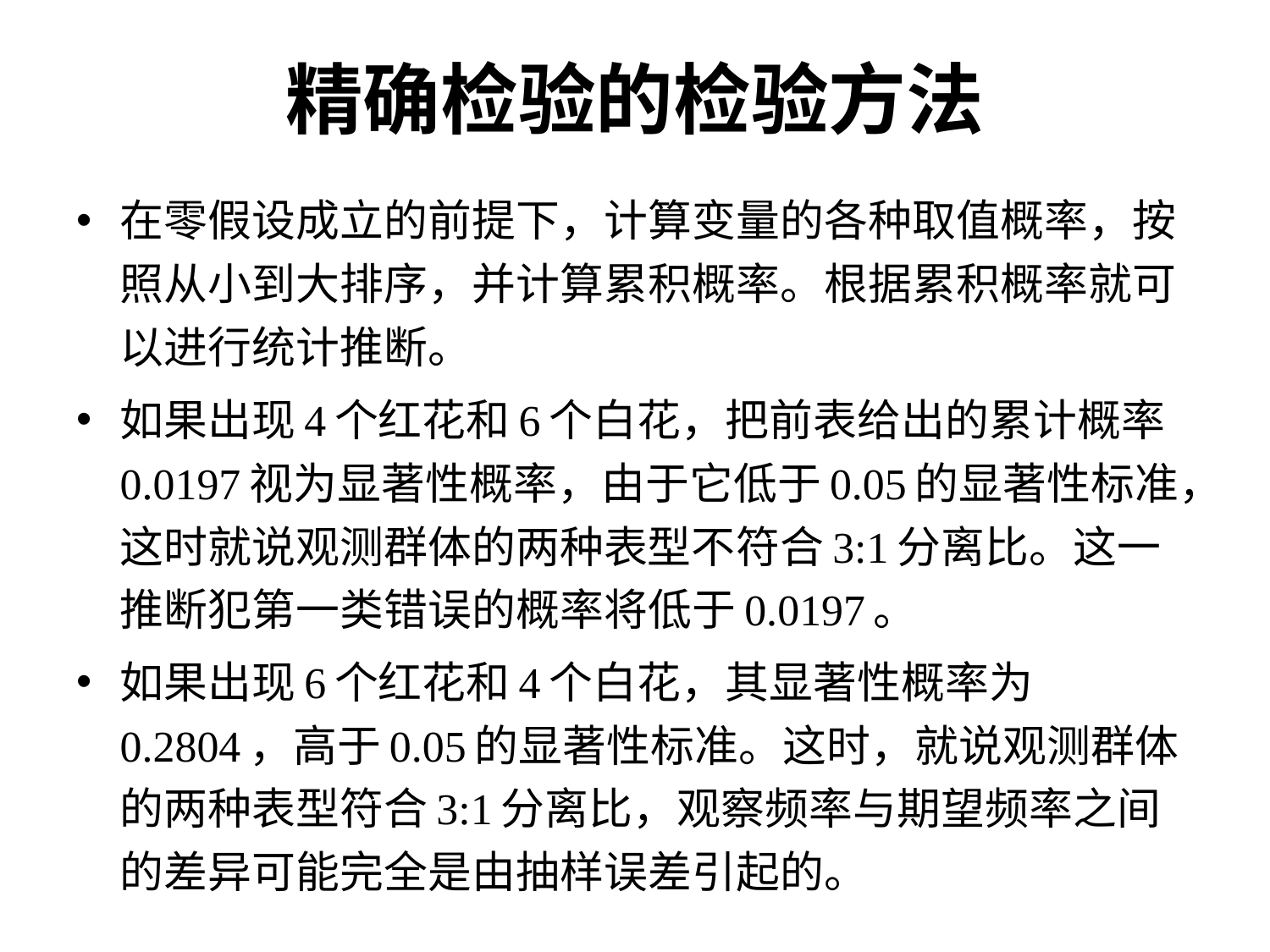

# 精确检验的检验方法
在零假设成立的前提下，计算变量的各种取值概率，按照从小到大排序，并计算累积概率。根据累积概率就可以进行统计推断。
如果出现4个红花和6个白花，把前表给出的累计概率0.0197视为显著性概率，由于它低于0.05的显著性标准，这时就说观测群体的两种表型不符合3:1分离比。这一推断犯第一类错误的概率将低于0.0197。
如果出现6个红花和4个白花，其显著性概率为0.2804，高于0.05的显著性标准。这时，就说观测群体的两种表型符合3:1分离比，观察频率与期望频率之间的差异可能完全是由抽样误差引起的。